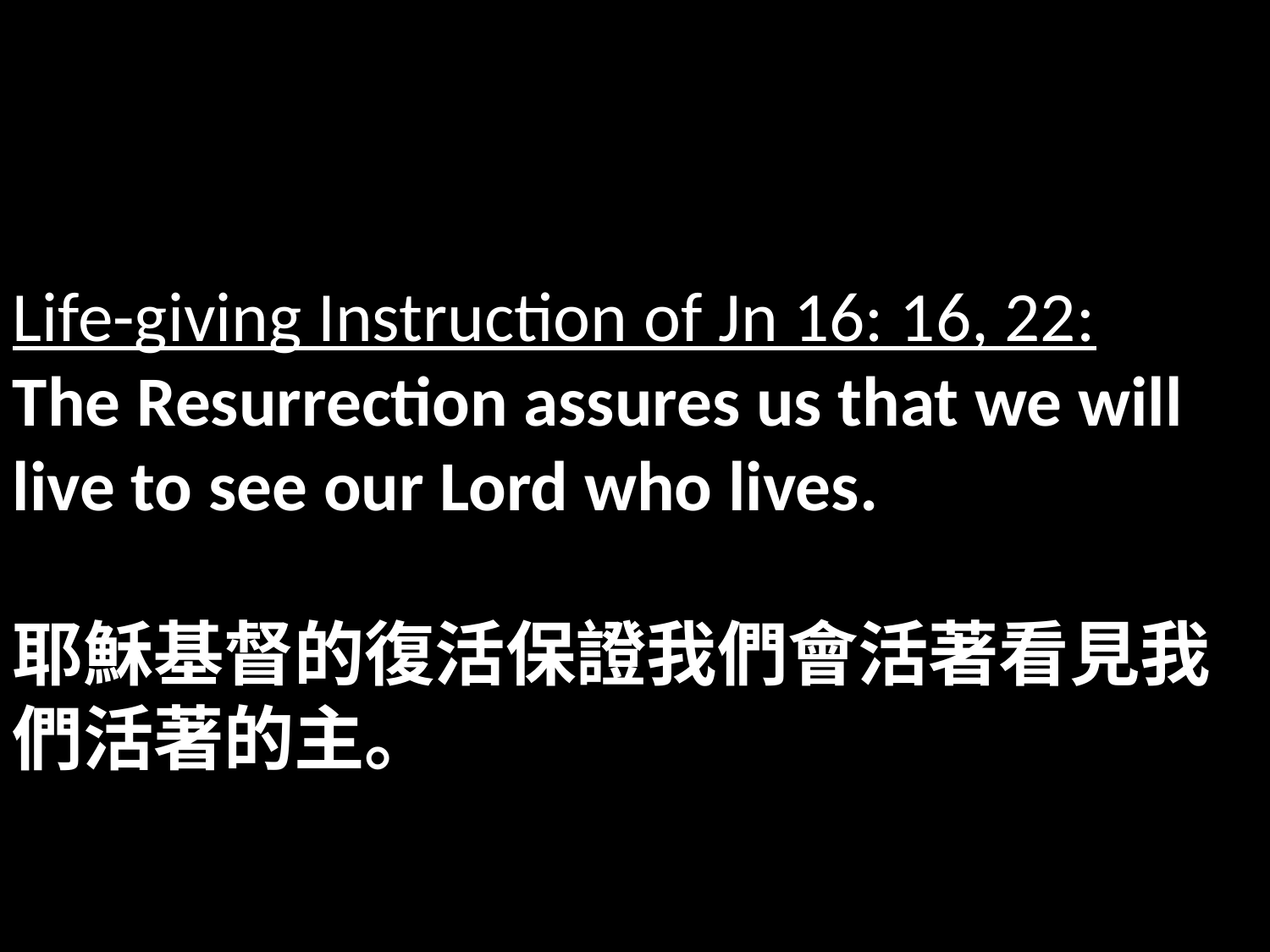

Life-giving Instruction of Jn 16: 16, 22:
The Resurrection assures us that we will live to see our Lord who lives.
耶穌基督的復活保證我們會活著看見我們活著的主。